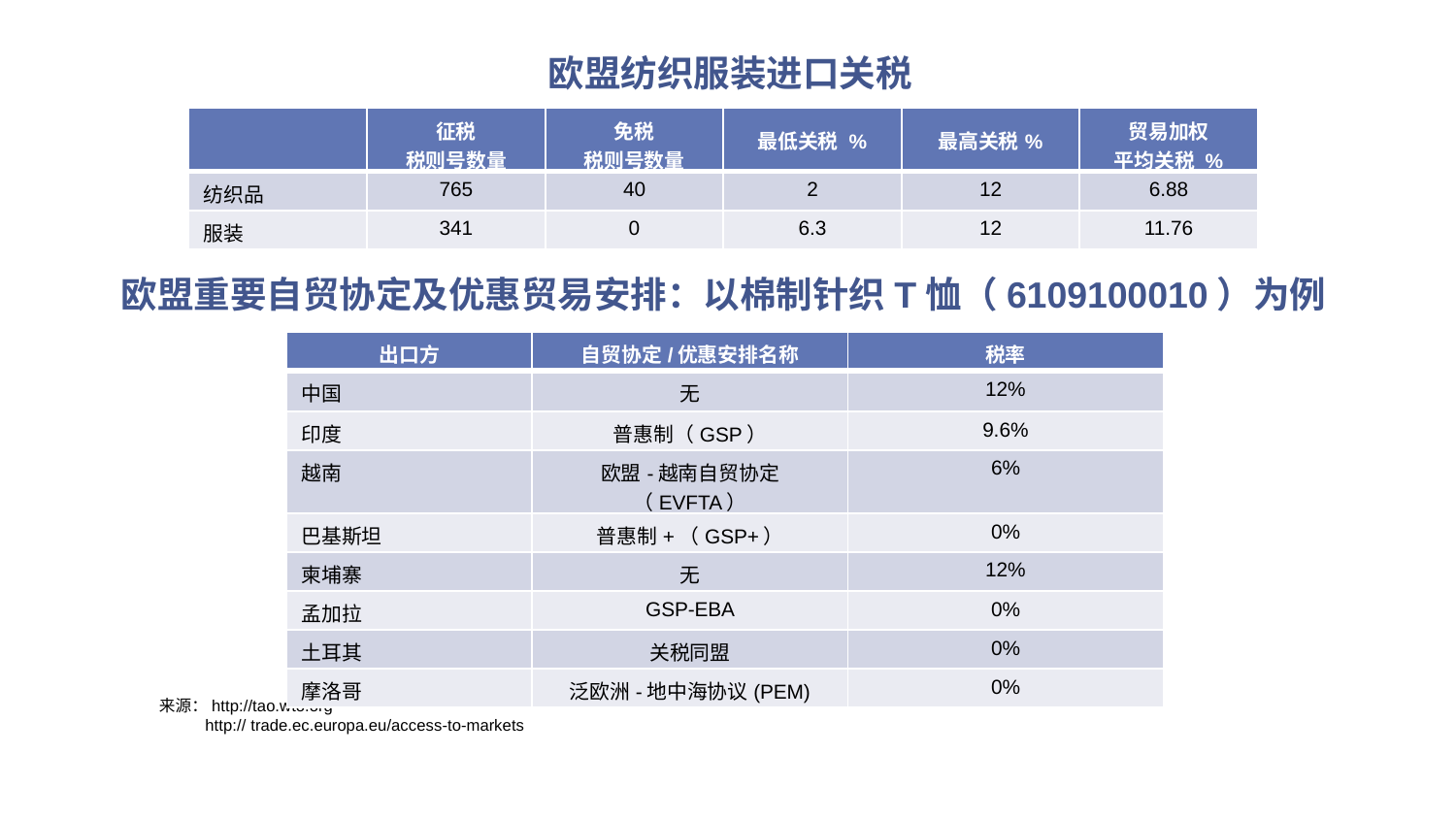

欧盟纺织服装进口关税
|  | 征税 税则号数量 | 免税 税则号数量 | 最低关税 % | 最高关税% | 贸易加权 平均关税 % |
| --- | --- | --- | --- | --- | --- |
| 纺织品 | 765 | 40 | 2 | 12 | 6.88 |
| 服装 | 341 | 0 | 6.3 | 12 | 11.76 |
欧盟重要自贸协定及优惠贸易安排：以棉制针织T恤（6109100010）为例

| 出口方 | 自贸协定/优惠安排名称 | 税率 |
| --- | --- | --- |
| 中国 | 无 | 12% |
| 印度 | 普惠制（GSP） | 9.6% |
| 越南 | 欧盟-越南自贸协定（EVFTA） | 6% |
| 巴基斯坦 | 普惠制+（GSP+） | 0% |
| 柬埔寨 | 无 | 12% |
| 孟加拉 | GSP-EBA | 0% |
| 土耳其 | 关税同盟 | 0% |
| 摩洛哥 | 泛欧洲-地中海协议(PEM) | 0% |
来源：http://tao.wto.org
          http:// trade.ec.europa.eu/access-to-markets